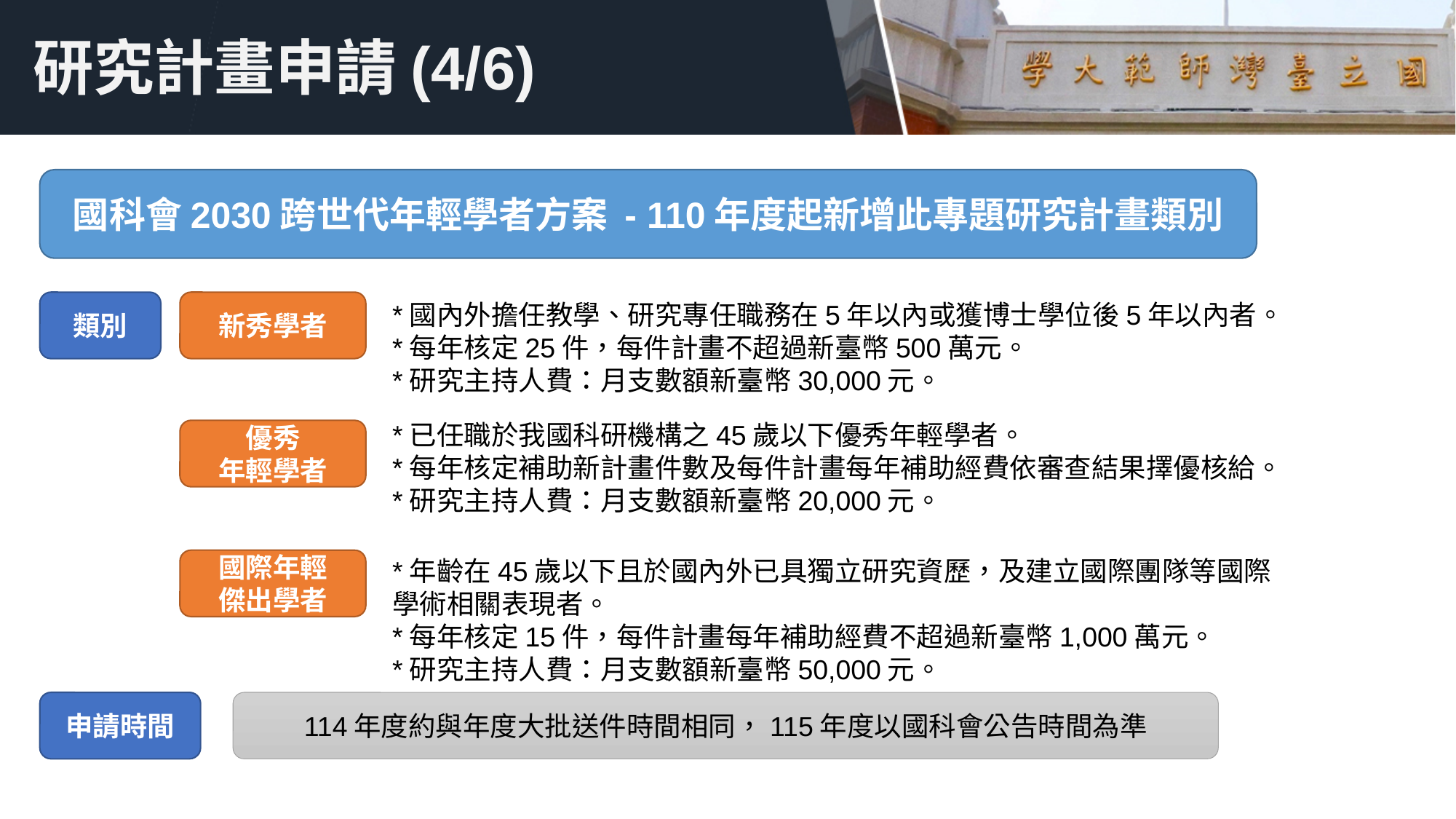

# 研究計畫申請(4/6)
國科會2030跨世代年輕學者方案 - 110年度起新增此專題研究計畫類別
類別
新秀學者
*國內外擔任教學、研究專任職務在5年以內或獲博士學位後5年以內者。
*每年核定25件，每件計畫不超過新臺幣500萬元。
*研究主持人費：月支數額新臺幣30,000元。
*已任職於我國科研機構之45歲以下優秀年輕學者。
*每年核定補助新計畫件數及每件計畫每年補助經費依審查結果擇優核給。
*研究主持人費：月支數額新臺幣20,000元。
優秀
年輕學者
*年齡在45歲以下且於國內外已具獨立研究資歷，及建立國際團隊等國際學術相關表現者。
*每年核定15件，每件計畫每年補助經費不超過新臺幣1,000萬元。
*研究主持人費：月支數額新臺幣50,000元。
國際年輕
傑出學者
申請時間
114年度約與年度大批送件時間相同，115年度以國科會公告時間為準